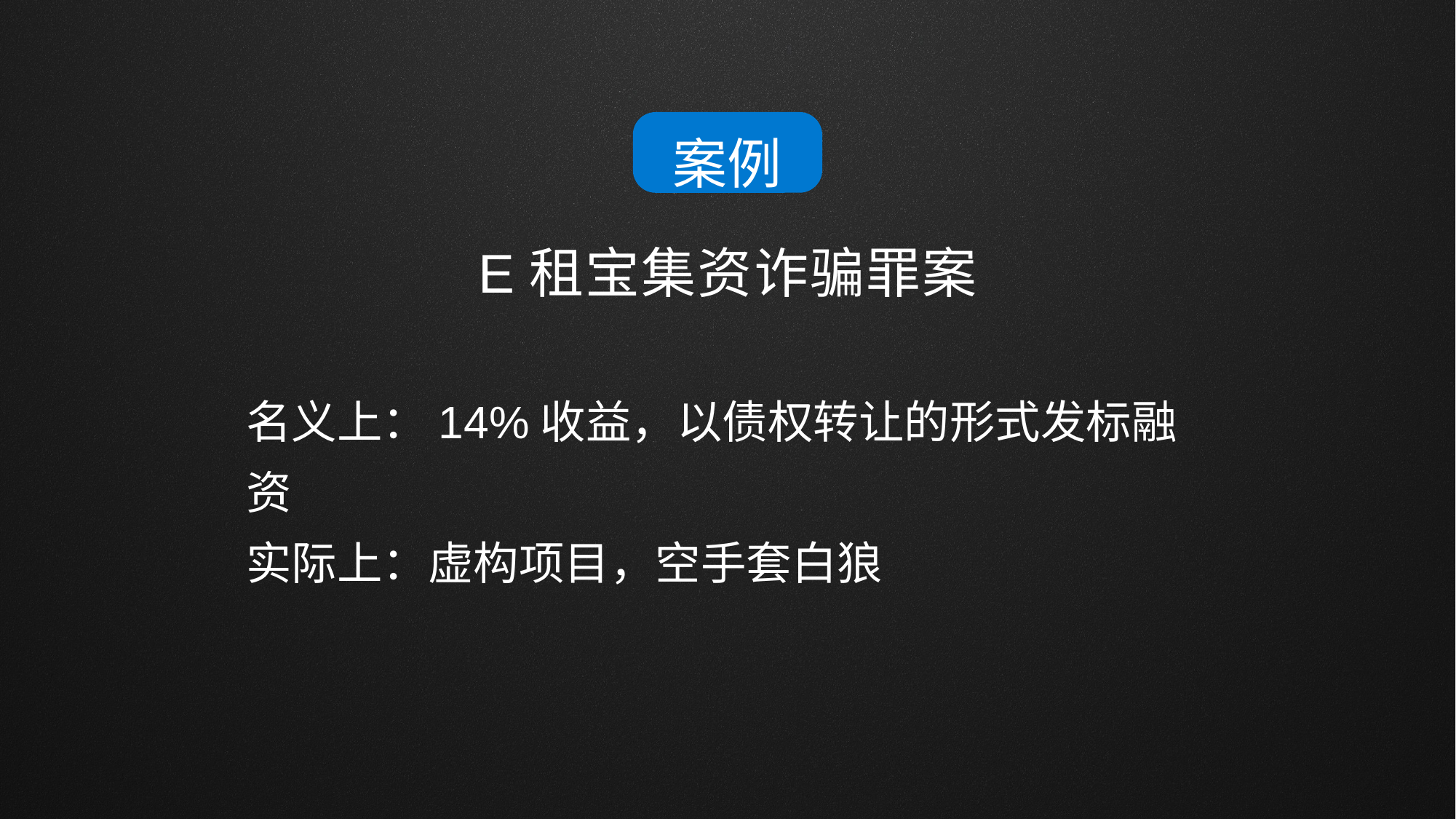

案例
E租宝集资诈骗罪案
名义上：14%收益，以债权转让的形式发标融资
实际上：虚构项目，空手套白狼